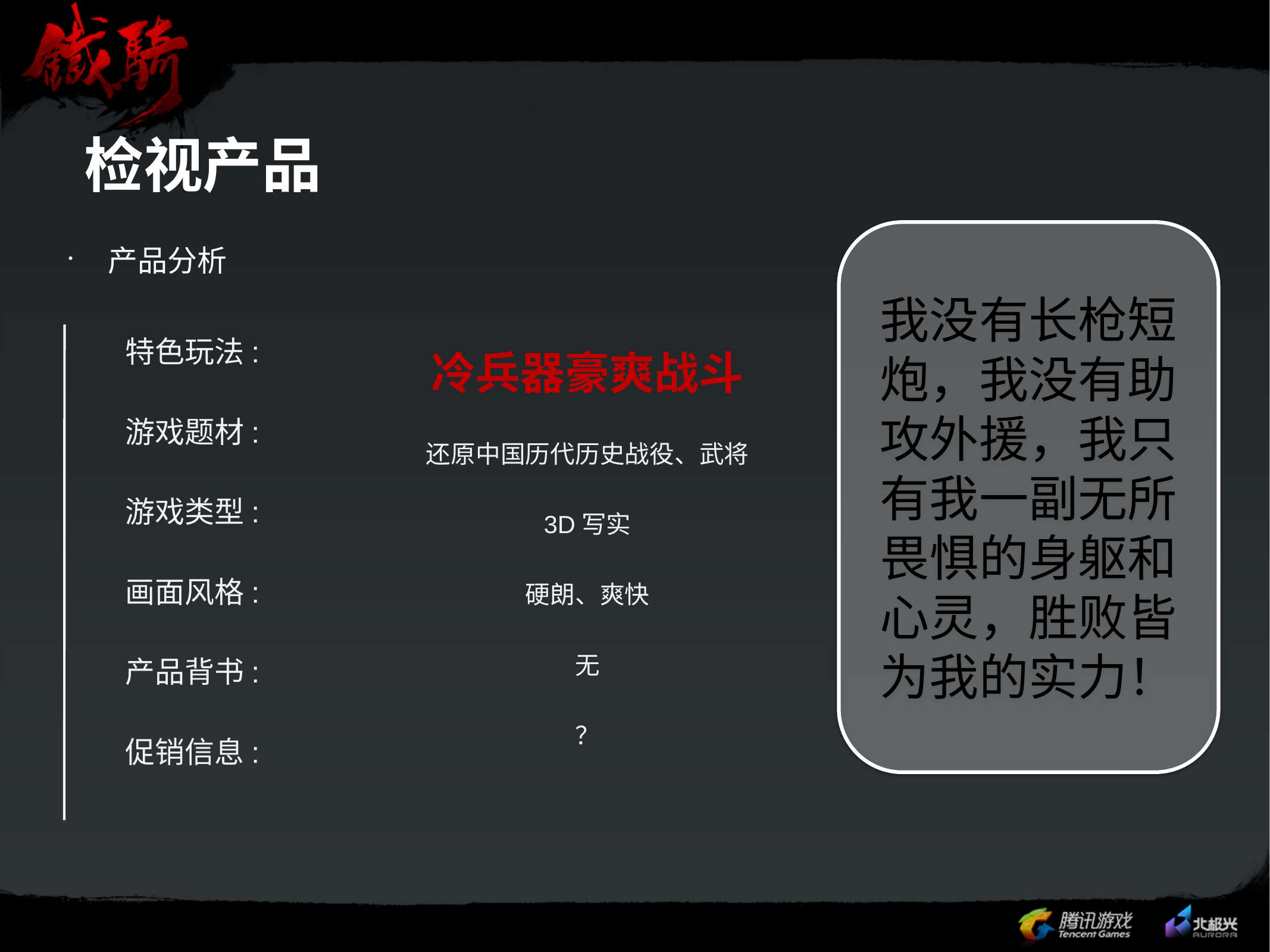

# 检视产品
产品分析
我没有长枪短炮，我没有助攻外援，我只有我一副无所畏惧的身躯和心灵，胜败皆为我的实力！
特色玩法:
游戏题材:
游戏类型:
画面风格:
产品背书:
促销信息:
冷兵器豪爽战斗
还原中国历代历史战役、武将
3D写实
硬朗、爽快
无
？